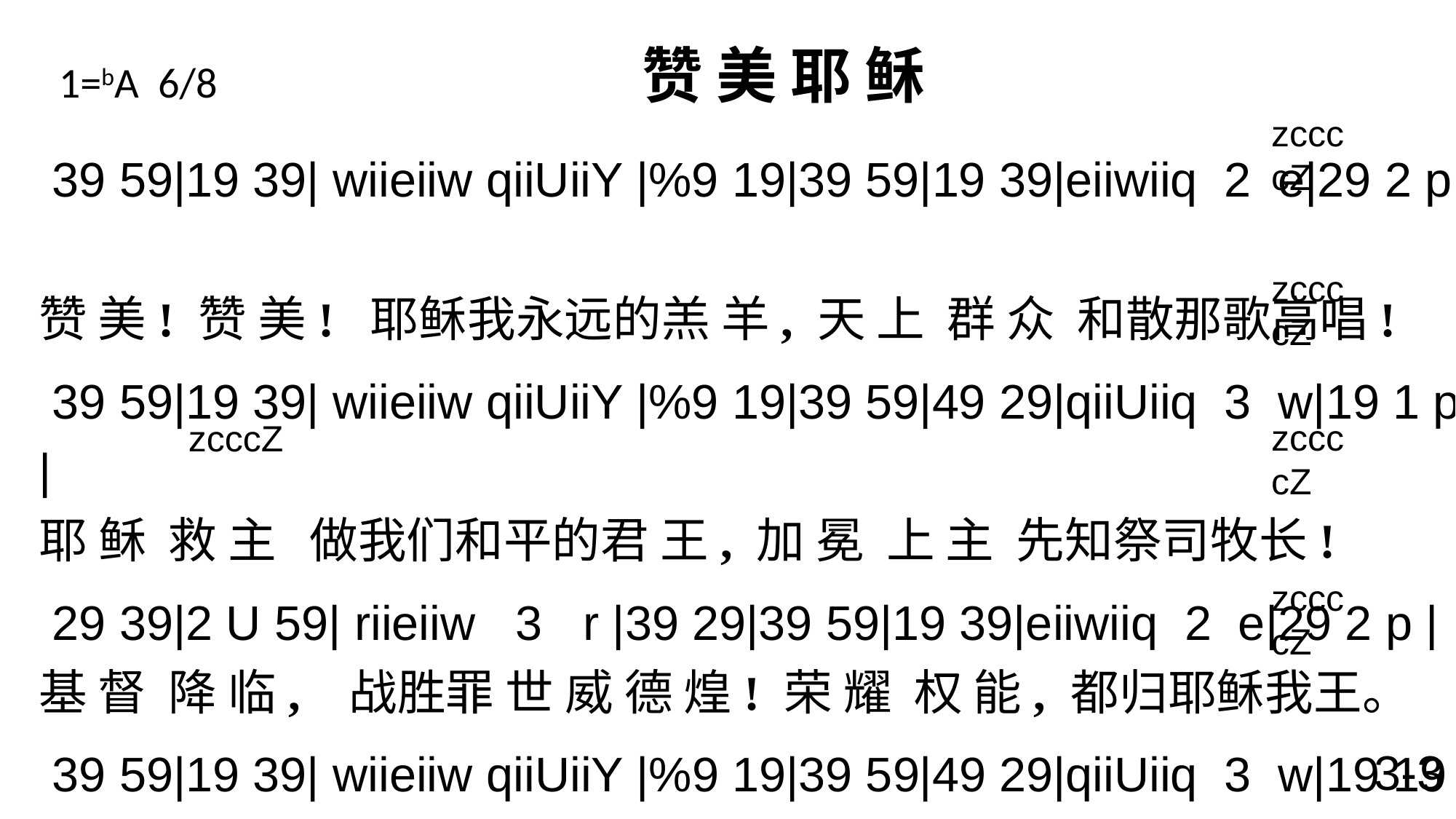

# 1=bA  6/8                                           赞 美 耶 稣
zccccZ
 39 59|19 39| wiieiiw qiiUiiY |%9 19|39 59|19 39|eiiwiiq  2  e|29 2 p |
赞 美! 赞 美!  耶稣我永远的羔 羊, 天 上  群 众  和散那歌高唱!
 39 59|19 39| wiieiiw qiiUiiY |%9 19|39 59|49 29|qiiUiiq  3  w|19 1 p |
耶 稣  救 主   做我们和平的君 王, 加 冕  上 主  先知祭司牧长!
 29 39|2 U 59| riieiiw   3   r |39 29|39 59|19 39|eiiwiiq  2  e|29 2 p |
基 督  降 临,   战胜罪 世 威 德 煌! 荣 耀  权 能, 都归耶稣我王。
39 59|19 39| wiieiiw qiiUiiY |%9 19|39 59|49 29|qiiUiiq  3  w|19 19 \
赞 美! 赞 美! 传扬他无比的 大 爱;赞 美! 赞 美!颂扬主名万代!
zccccZ
zccccZ
zcccZ
zccccZ
3-3